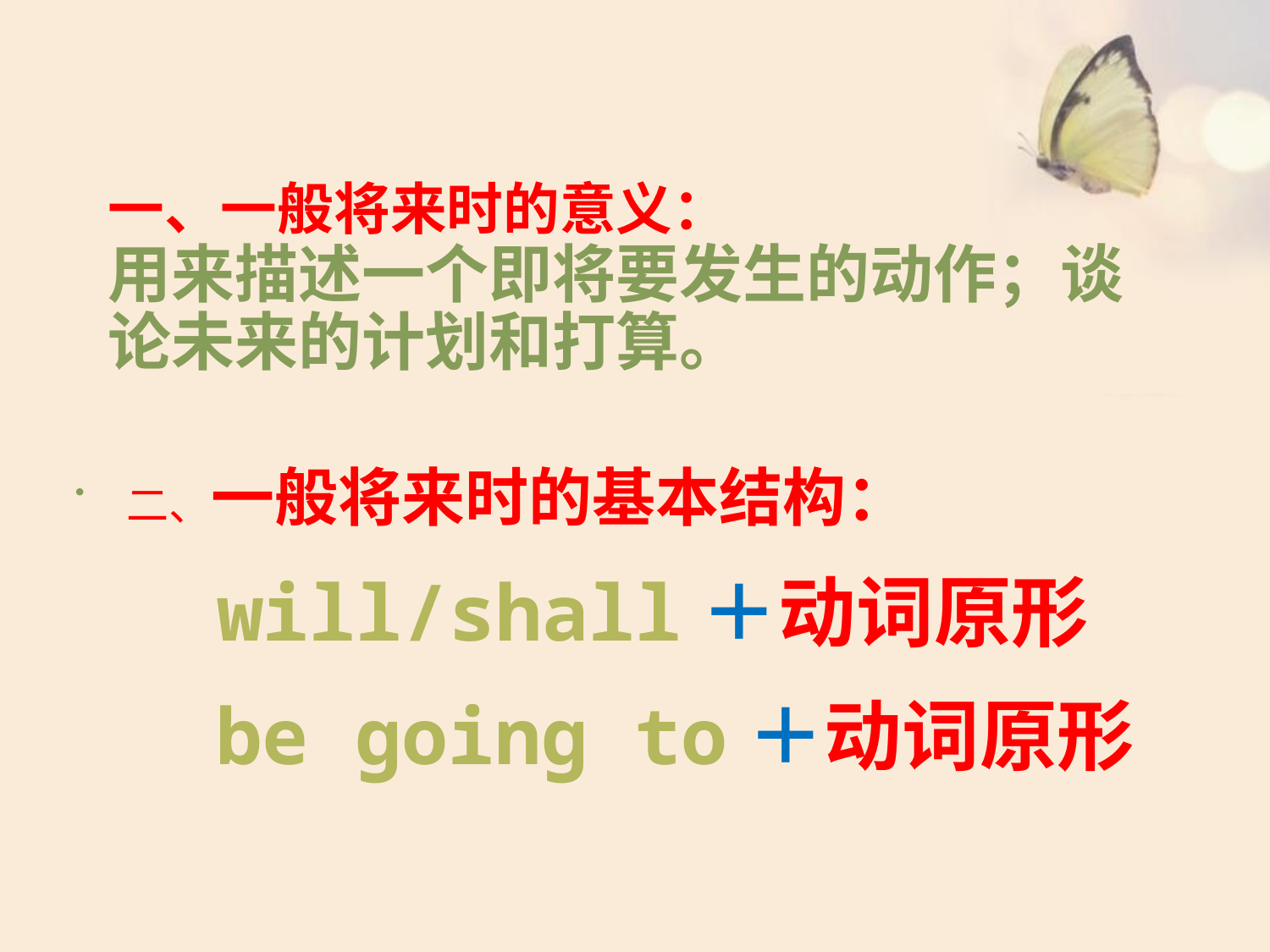

# 一、一般将来时的意义： 用来描述一个即将要发生的动作；谈论未来的计划和打算。
二、一般将来时的基本结构：
        will/shall＋动词原形
   be going to＋动词原形